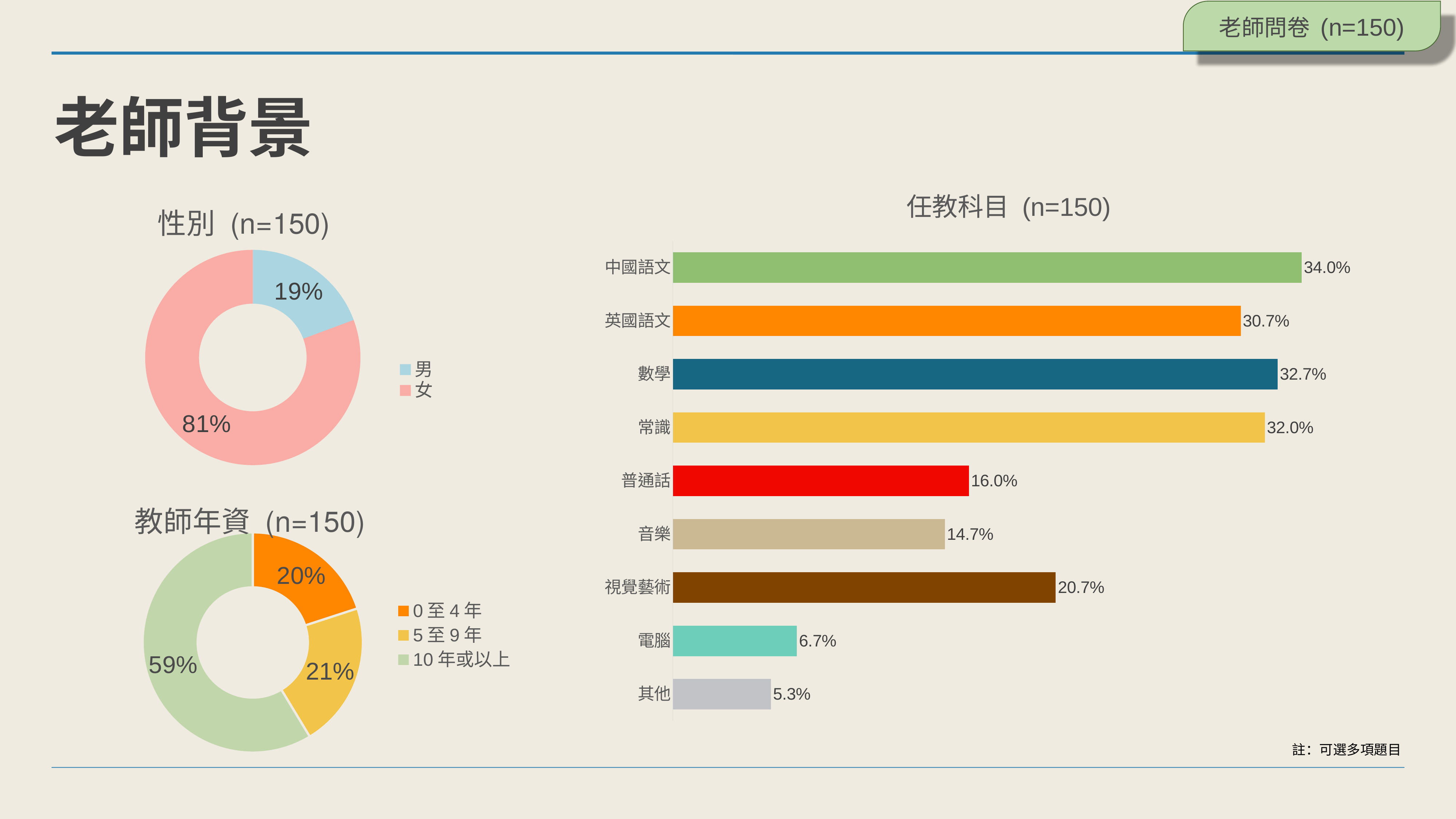

老師問卷 (n=150)

# 老師背景

### Chart:

| Category | 任教科目 (n=150) |
|---|---|
| 其他 | 0.053 |
| 電腦 | 0.067 |
| 視覺藝術 | 0.207 |
| 音樂 | 0.147 |
| 普通話 | 0.16 |
| 常識 | 0.32 |
| 數學 | 0.327 |
| 英國語文 | 0.307 |
| 中國語文 | 0.34 |

### Chart: 性別 (n=150)

| Category | 性別 (n=150) |
|---|---|
| 男 | 29.0 |
| 女 | 121.0 |

### Chart: 教師年資 (n=150)

| Category | 教師年資 (n=150) |
|---|---|
| 0至4年 | 30.0 |
| 5至9年 | 32.0 |
| 10年或以上 | 88.0 |
註：可選多項題目